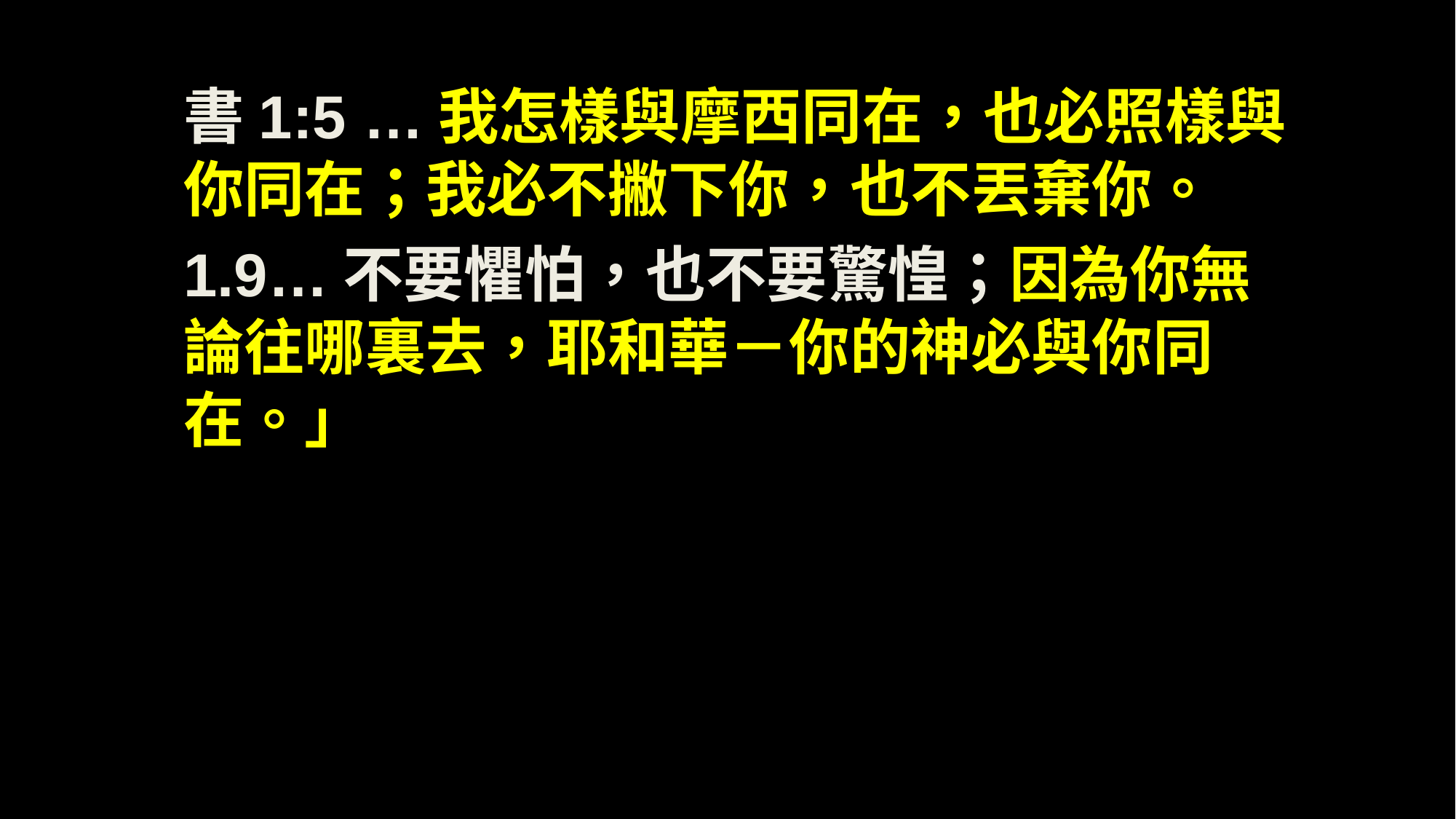

書1:5 …我怎樣與摩西同在，也必照樣與你同在；我必不撇下你，也不丟棄你。
1.9…不要懼怕，也不要驚惶；因為你無論往哪裏去，耶和華－你的神必與你同在。」